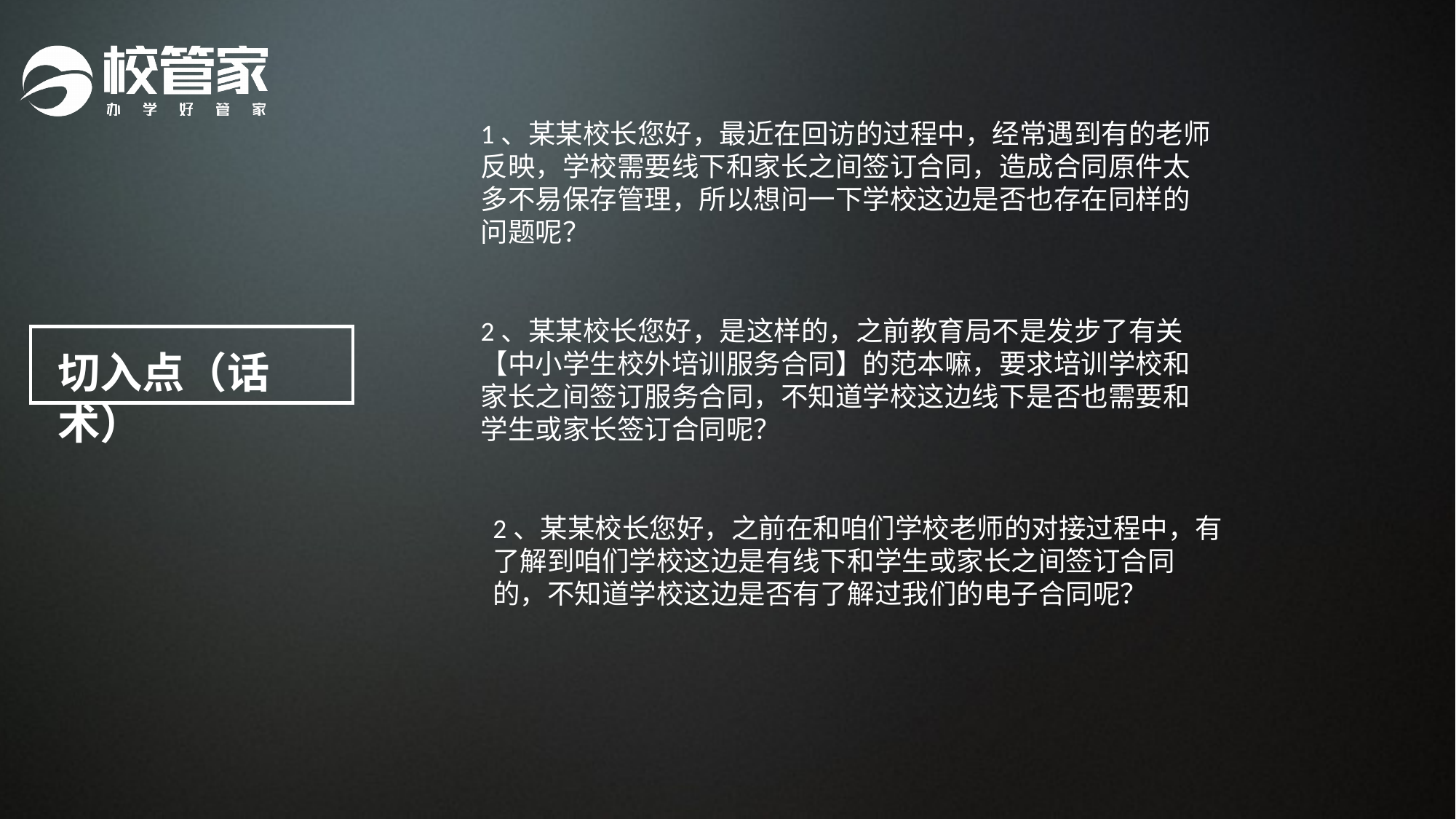

1、某某校长您好，最近在回访的过程中，经常遇到有的老师反映，学校需要线下和家长之间签订合同，造成合同原件太多不易保存管理，所以想问一下学校这边是否也存在同样的问题呢？
2、某某校长您好，是这样的，之前教育局不是发步了有关【中小学生校外培训服务合同】的范本嘛，要求培训学校和家长之间签订服务合同，不知道学校这边线下是否也需要和学生或家长签订合同呢？

切入点（话术）
2、某某校长您好，之前在和咱们学校老师的对接过程中，有了解到咱们学校这边是有线下和学生或家长之间签订合同的，不知道学校这边是否有了解过我们的电子合同呢？